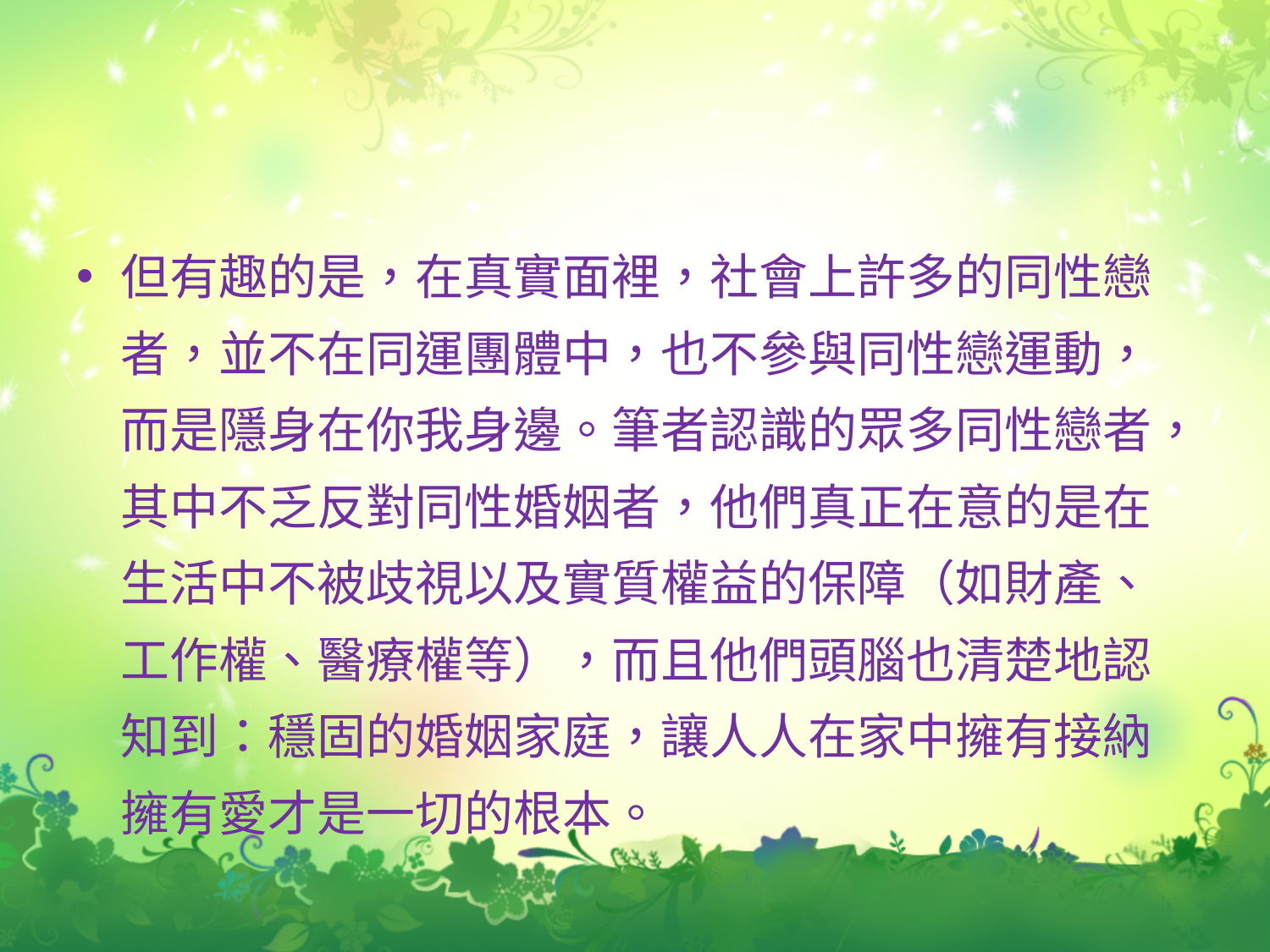

#
但有趣的是，在真實面裡，社會上許多的同性戀者，並不在同運團體中，也不參與同性戀運動，而是隱身在你我身邊。筆者認識的眾多同性戀者，其中不乏反對同性婚姻者，他們真正在意的是在生活中不被歧視以及實質權益的保障（如財產、工作權、醫療權等），而且他們頭腦也清楚地認知到：穩固的婚姻家庭，讓人人在家中擁有接納擁有愛才是一切的根本。